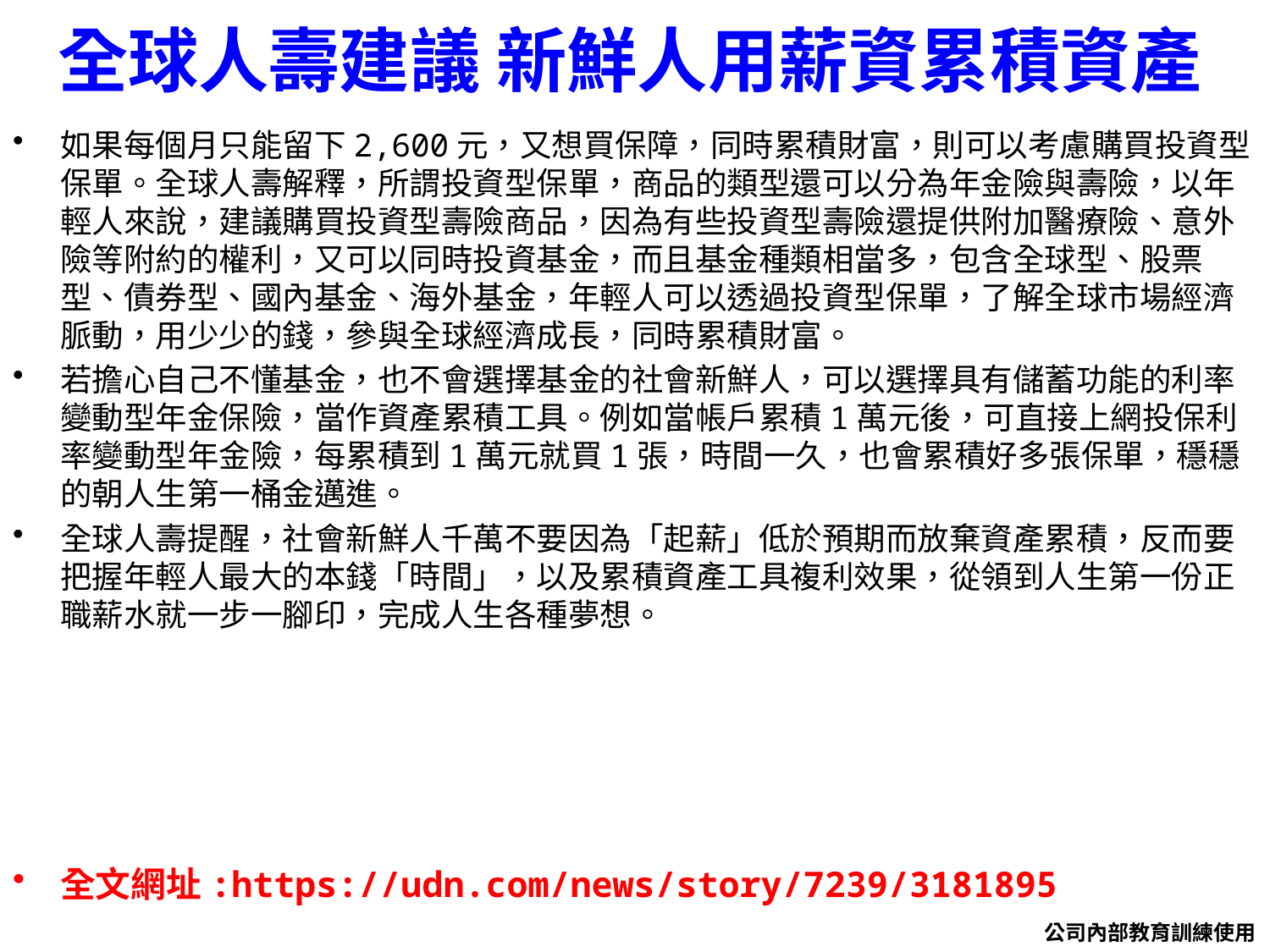

# 全球人壽建議 新鮮人用薪資累積資產
如果每個月只能留下2,600元，又想買保障，同時累積財富，則可以考慮購買投資型保單。全球人壽解釋，所謂投資型保單，商品的類型還可以分為年金險與壽險，以年輕人來說，建議購買投資型壽險商品，因為有些投資型壽險還提供附加醫療險、意外險等附約的權利，又可以同時投資基金，而且基金種類相當多，包含全球型、股票型、債券型、國內基金、海外基金，年輕人可以透過投資型保單，了解全球市場經濟脈動，用少少的錢，參與全球經濟成長，同時累積財富。
若擔心自己不懂基金，也不會選擇基金的社會新鮮人，可以選擇具有儲蓄功能的利率變動型年金保險，當作資產累積工具。例如當帳戶累積1萬元後，可直接上網投保利率變動型年金險，每累積到1萬元就買1張，時間一久，也會累積好多張保單，穩穩的朝人生第一桶金邁進。
全球人壽提醒，社會新鮮人千萬不要因為「起薪」低於預期而放棄資產累積，反而要把握年輕人最大的本錢「時間」，以及累積資產工具複利效果，從領到人生第一份正職薪水就一步一腳印，完成人生各種夢想。

全文網址:https://udn.com/news/story/7239/3181895

公司內部教育訓練使用